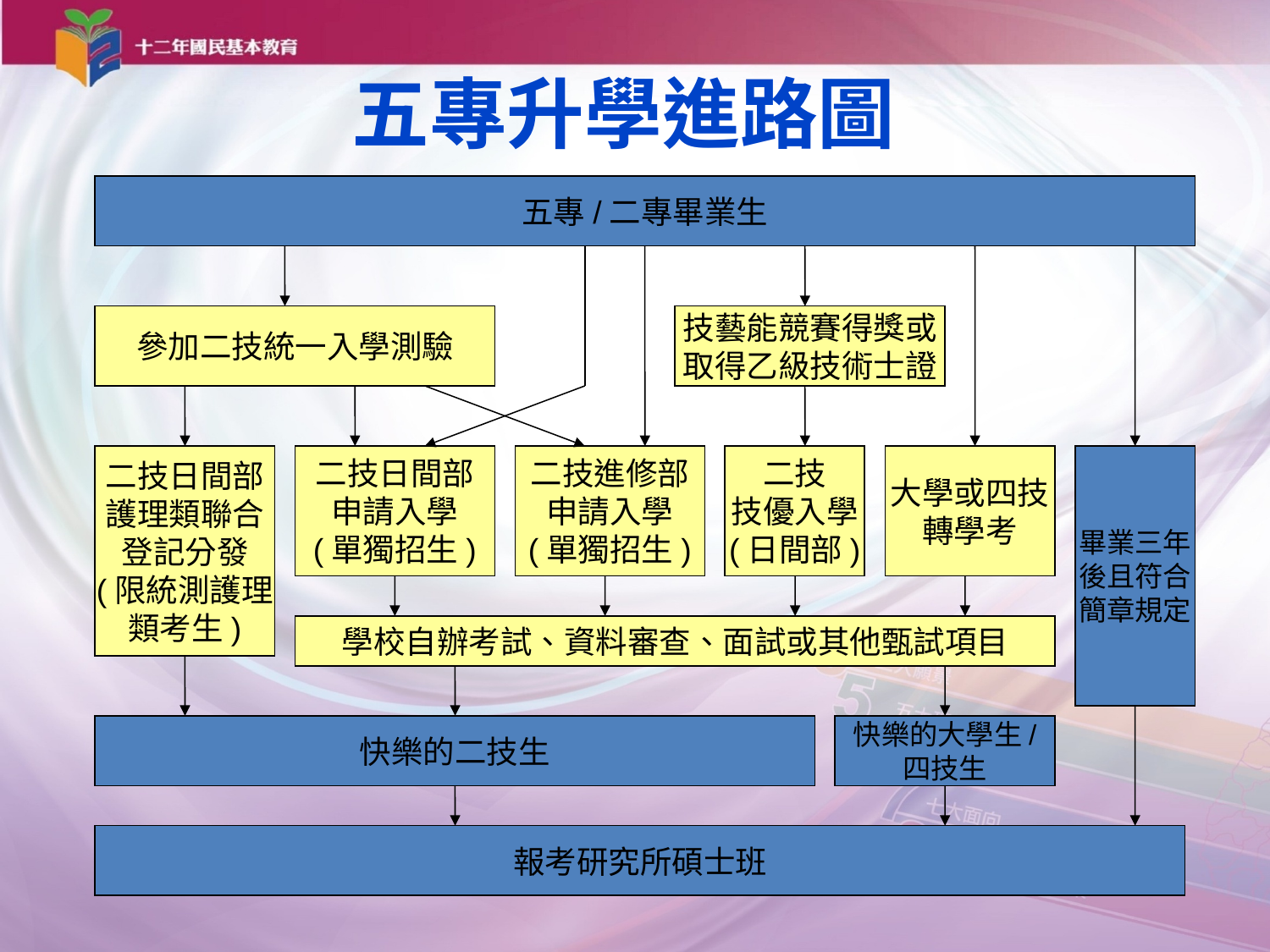

# 五專升學進路圖
五專/二專畢業生

參加二技統一入學測驗
技藝能競賽得獎或
取得乙級技術士證

二技日間部
護理類聯合
登記分發
(限統測護理
類考生)
二技日間部
申請入學
(單獨招生)
二技進修部
申請入學
(單獨招生)
二技
技優入學
(日間部)
大學或四技
轉學考
畢業三年
後且符合
簡章規定

學校自辦考試、資料審查、面試或其他甄試項目

快樂的二技生
快樂的大學生/
四技生

報考研究所碩士班